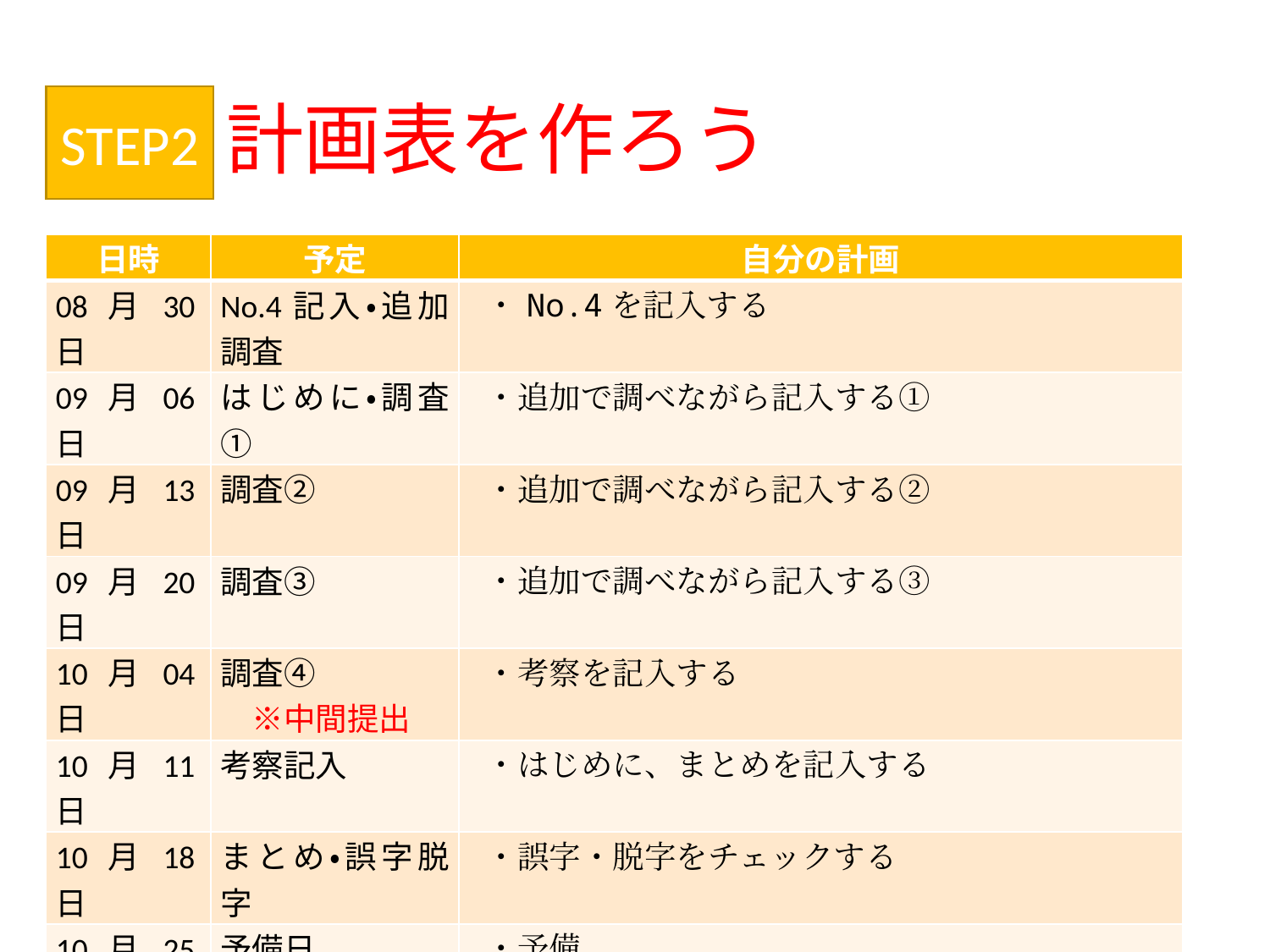

# 計画表を作ろう
STEP2
| 日時 | 予定 | 自分の計画 |
| --- | --- | --- |
| 08月30日 | No.4記入・追加調査 | ・No.4を記入する |
| 09月06日 | はじめに・調査① | ・追加で調べながら記入する① |
| 09月13日 | 調査② | ・追加で調べながら記入する② |
| 09月20日 | 調査③ | ・追加で調べながら記入する③ |
| 10月04日 | 調査④ 　※中間提出 | ・考察を記入する |
| 10月11日 | 考察記入 | ・はじめに、まとめを記入する |
| 10月18日 | まとめ・誤字脱字 | ・誤字・脱字をチェックする |
| 10月25日 | 予備日 　※最終提出 | ・予備 |